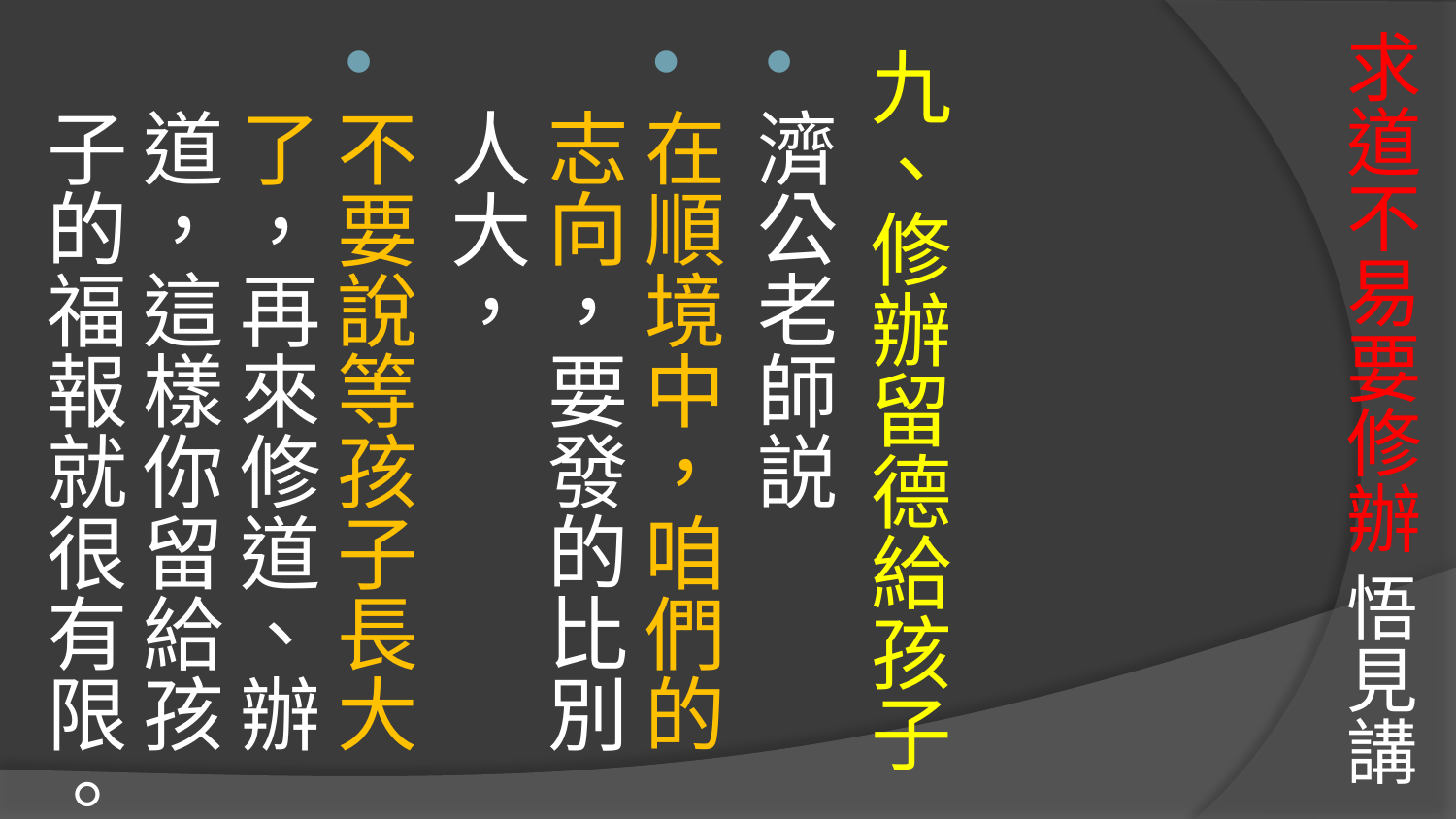

# 求道不易要修辦 悟見講
九、修辦留德給孩子
濟公老師説
在順境中，咱們的志向，要發的比別人大，
不要說等孩子長大了，再來修道、辦道，這樣你留給孩子的福報就很有限。